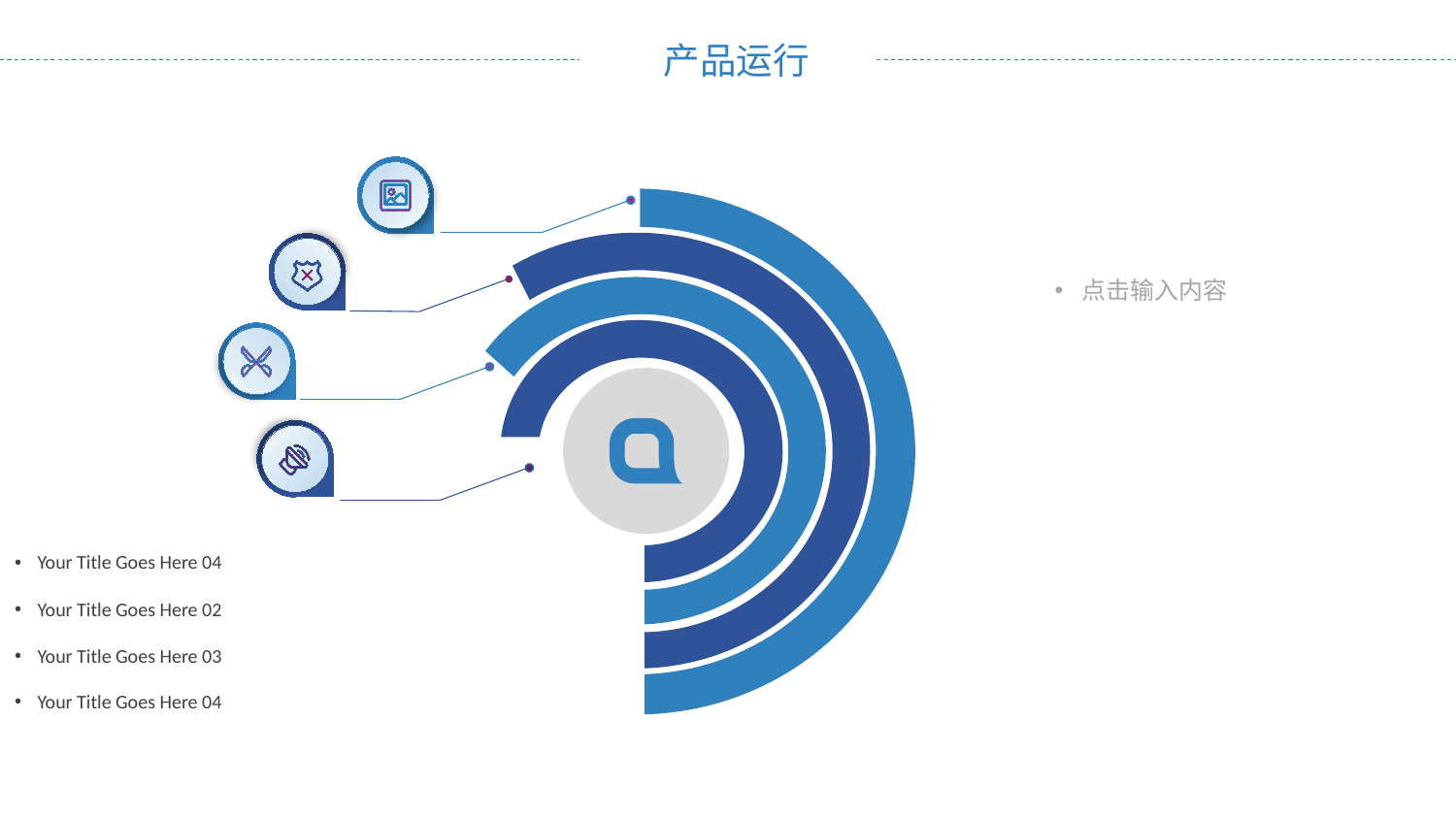

点击输入内容

Your Title Goes Here 04

Your Title Goes Here 02

Your Title Goes Here 03
Your Title Goes Here 04